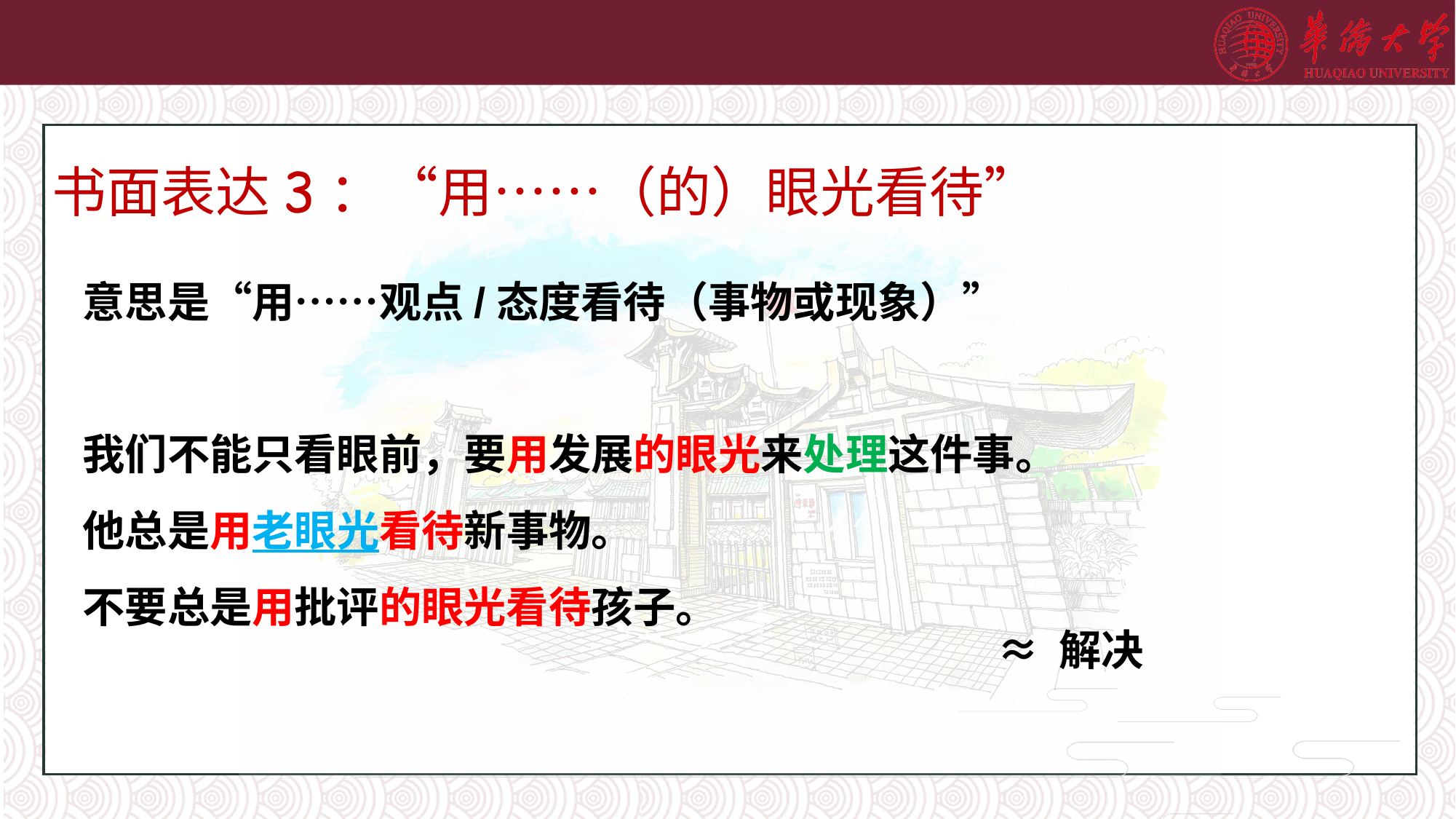

# 书面表达3：“用……（的）眼光看待”
意思是“用……观点/态度看待（事物或现象）”

我们不能只看眼前，要用发展的眼光来处理这件事。
他总是用老眼光看待新事物。
不要总是用批评的眼光看待孩子。
≈ 解决